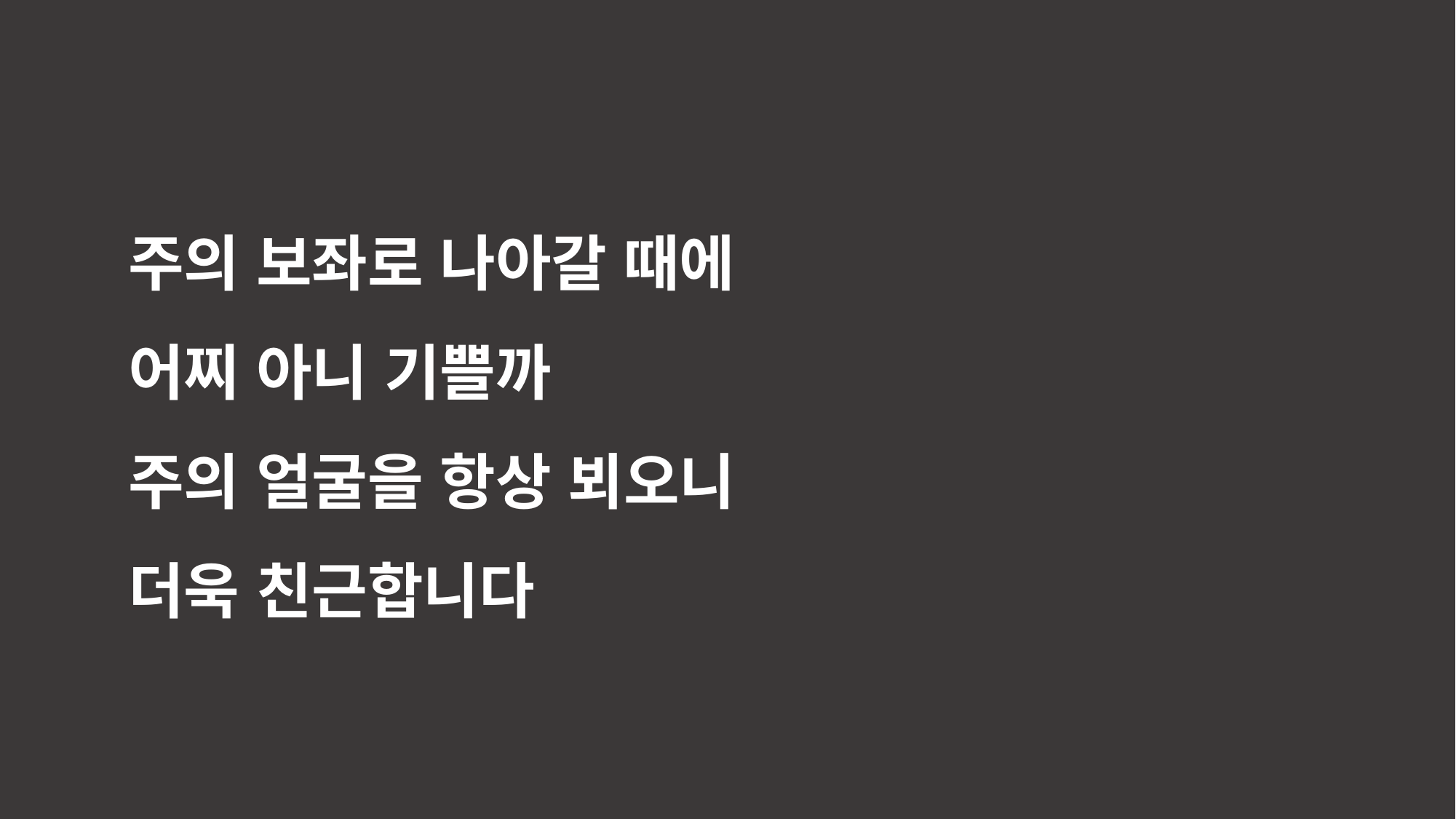

주의 보좌로 나아갈 때에
어찌 아니 기쁠까
주의 얼굴을 항상 뵈오니
더욱 친근합니다